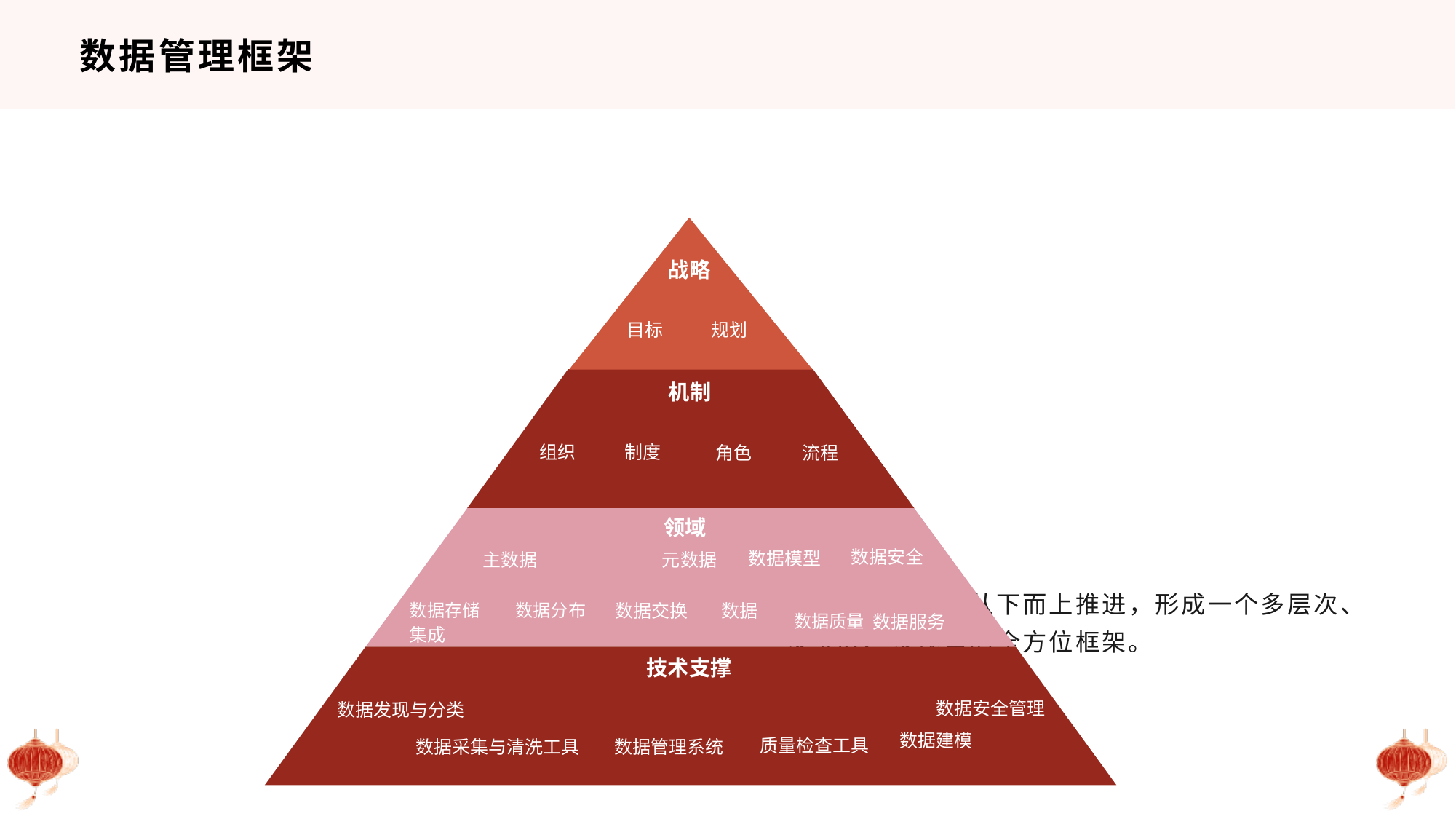

# 数据管理框架

战略
目标
规划

机制
组织
制度
流程
角色

领域
数据安全
数据模型
主数据	元数据

数据存储	数据分布	数据交换	数据集成
数据质量  数据服务

技术支撑
数据发现与分类
数据采集与清洗工具
数据安全管理 数据建模
质量检查工具
数据管理系统
从上至下指导，从下而上推进，形成一个多层次、多维度、多视角的全方位框架。